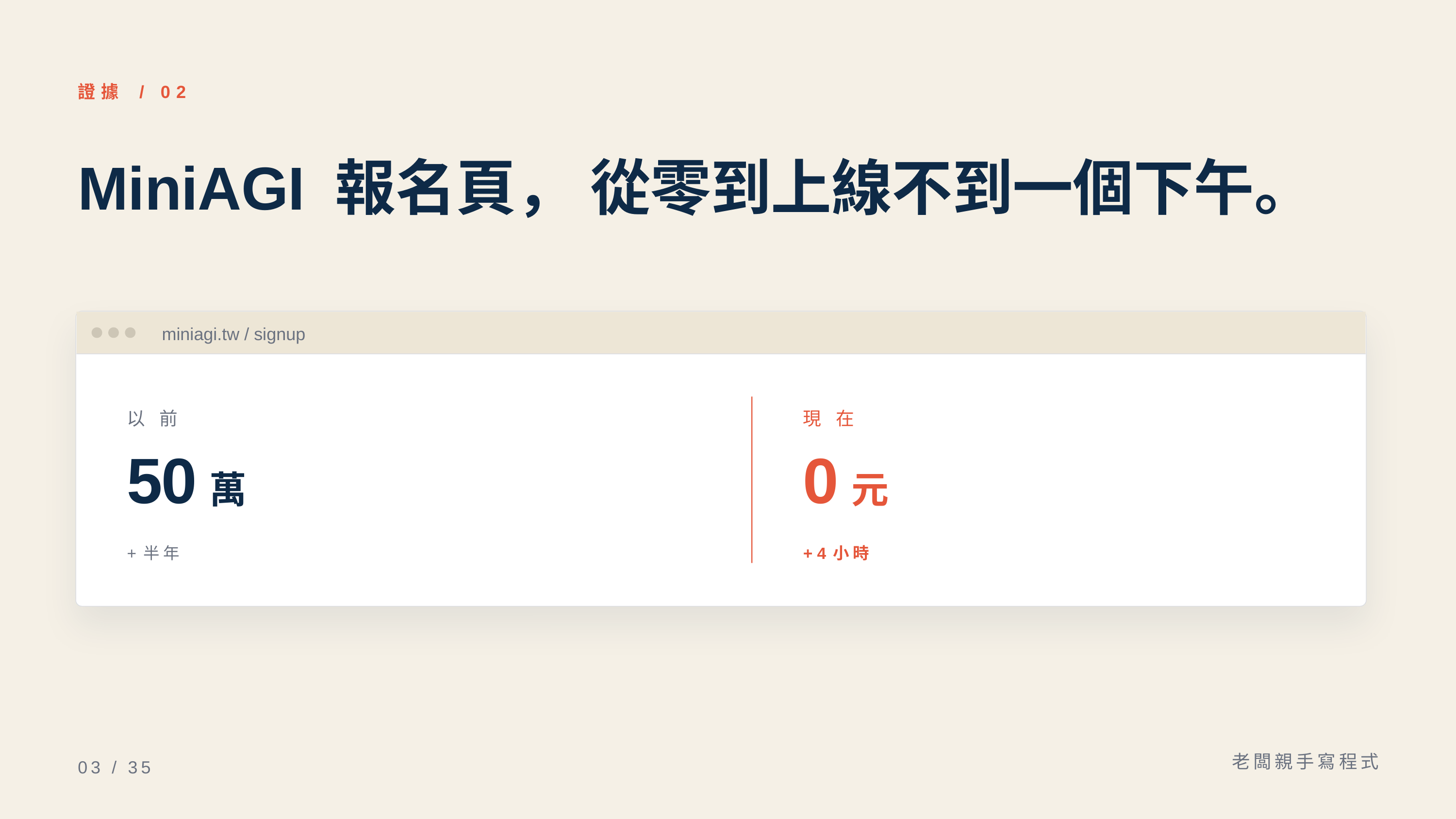

證據 / 02
MiniAGI 報名頁， 從零到上線不到一個下午。

miniagi.tw / signup

以 前

現 在
50萬
0元
+ 半 年
+ 4 小 時
老闆親手寫程式
03 / 35